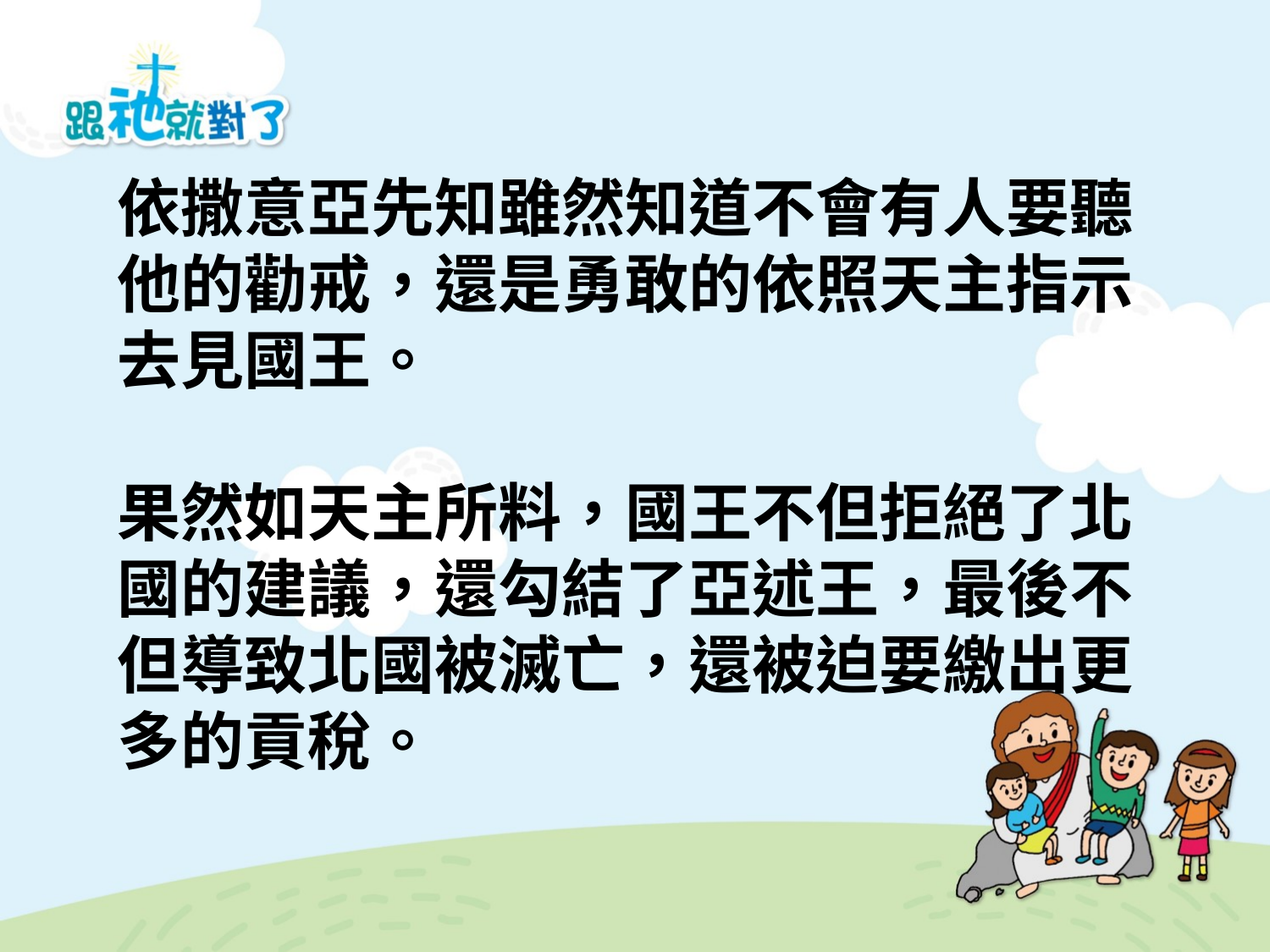

依撒意亞先知雖然知道不會有人要聽他的勸戒，還是勇敢的依照天主指示去見國王。

果然如天主所料，國王不但拒絕了北國的建議，還勾結了亞述王，最後不但導致北國被滅亡，還被迫要繳出更多的貢稅。